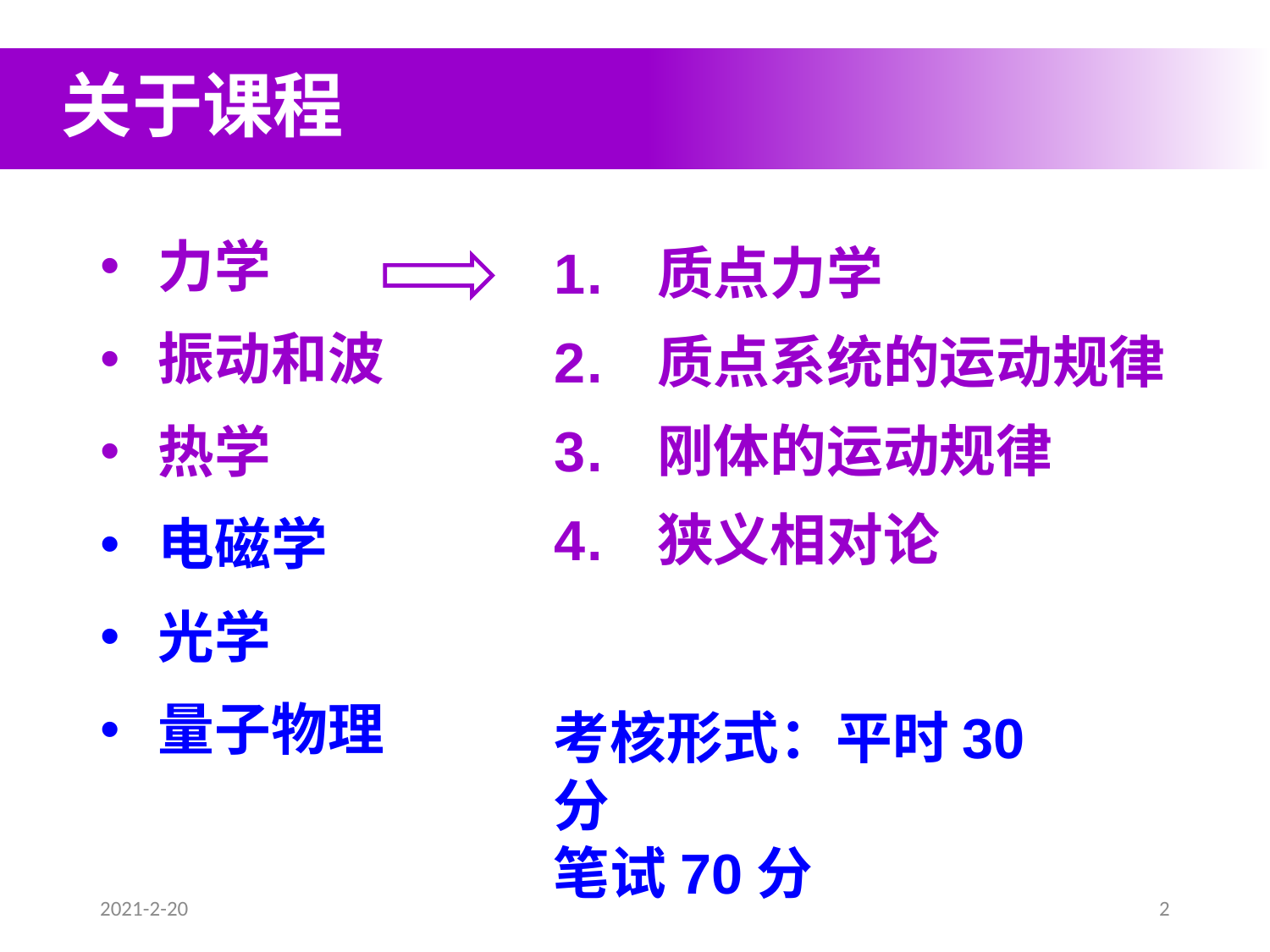

# 关于课程
质点力学
质点系统的运动规律
刚体的运动规律
狭义相对论
 力学
 振动和波
 热学
 电磁学
 光学
 量子物理

考核形式：平时30分 				  笔试70分
2021-2-20
2